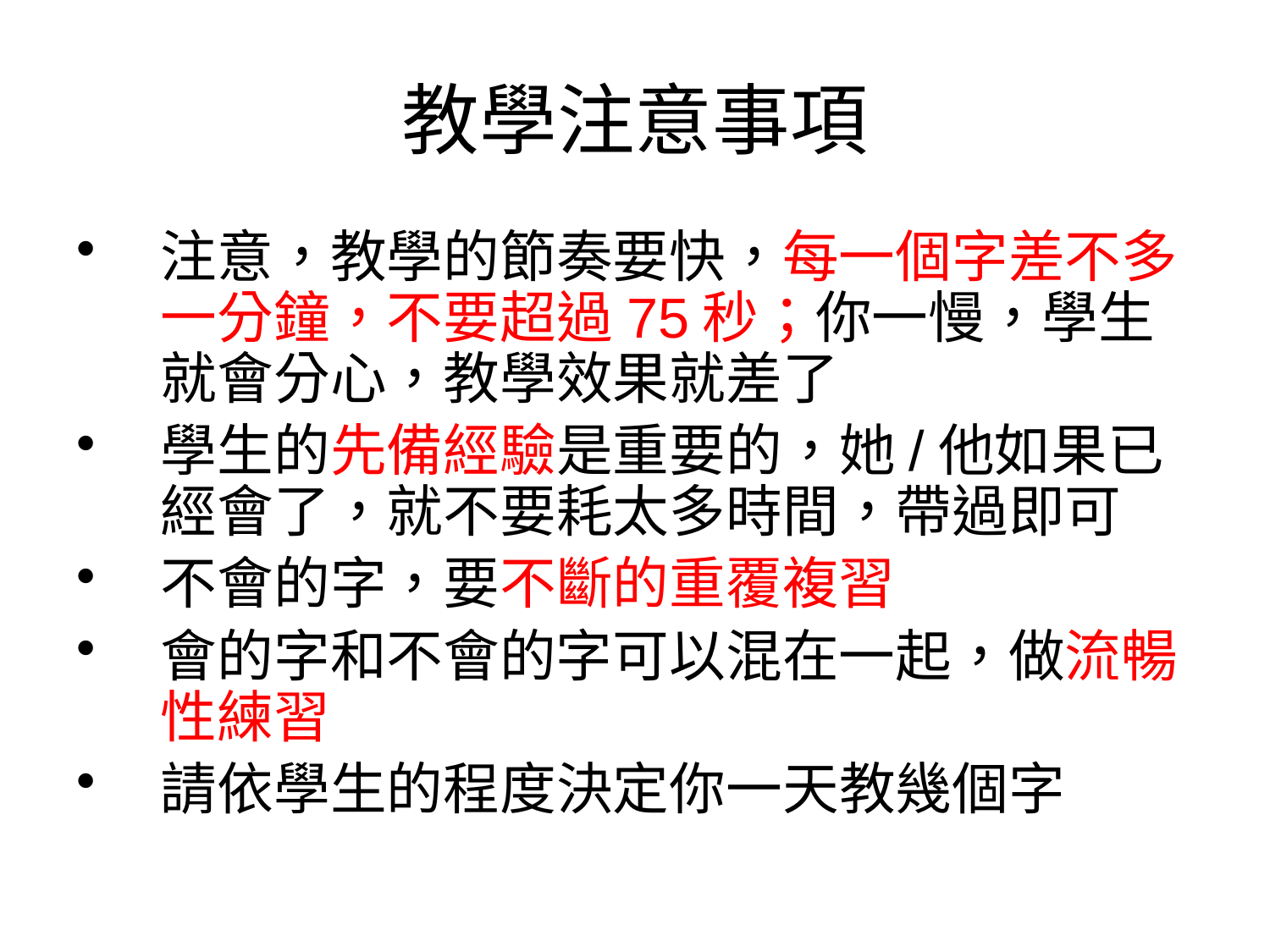

# 教學注意事項
注意，教學的節奏要快，每一個字差不多一分鐘，不要超過75秒；你一慢，學生就會分心，教學效果就差了
學生的先備經驗是重要的，她/他如果已經會了，就不要耗太多時間，帶過即可
不會的字，要不斷的重覆複習
會的字和不會的字可以混在一起，做流暢性練習
請依學生的程度決定你一天教幾個字